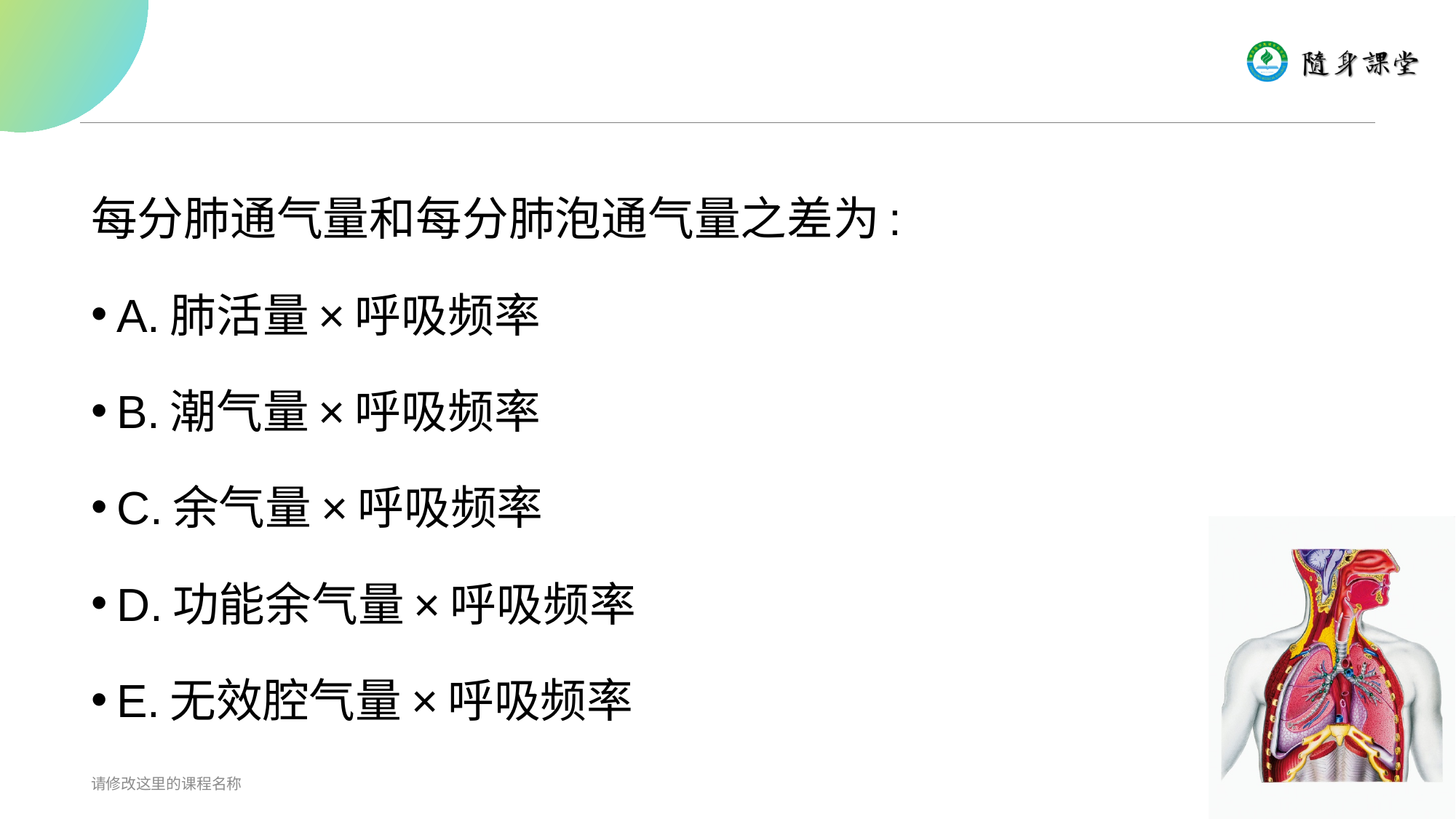

#
每分肺通气量和每分肺泡通气量之差为:
A.肺活量×呼吸频率
B.潮气量×呼吸频率
C.余气量×呼吸频率
D.功能余气量×呼吸频率
E.无效腔气量×呼吸频率
请修改这里的课程名称
55